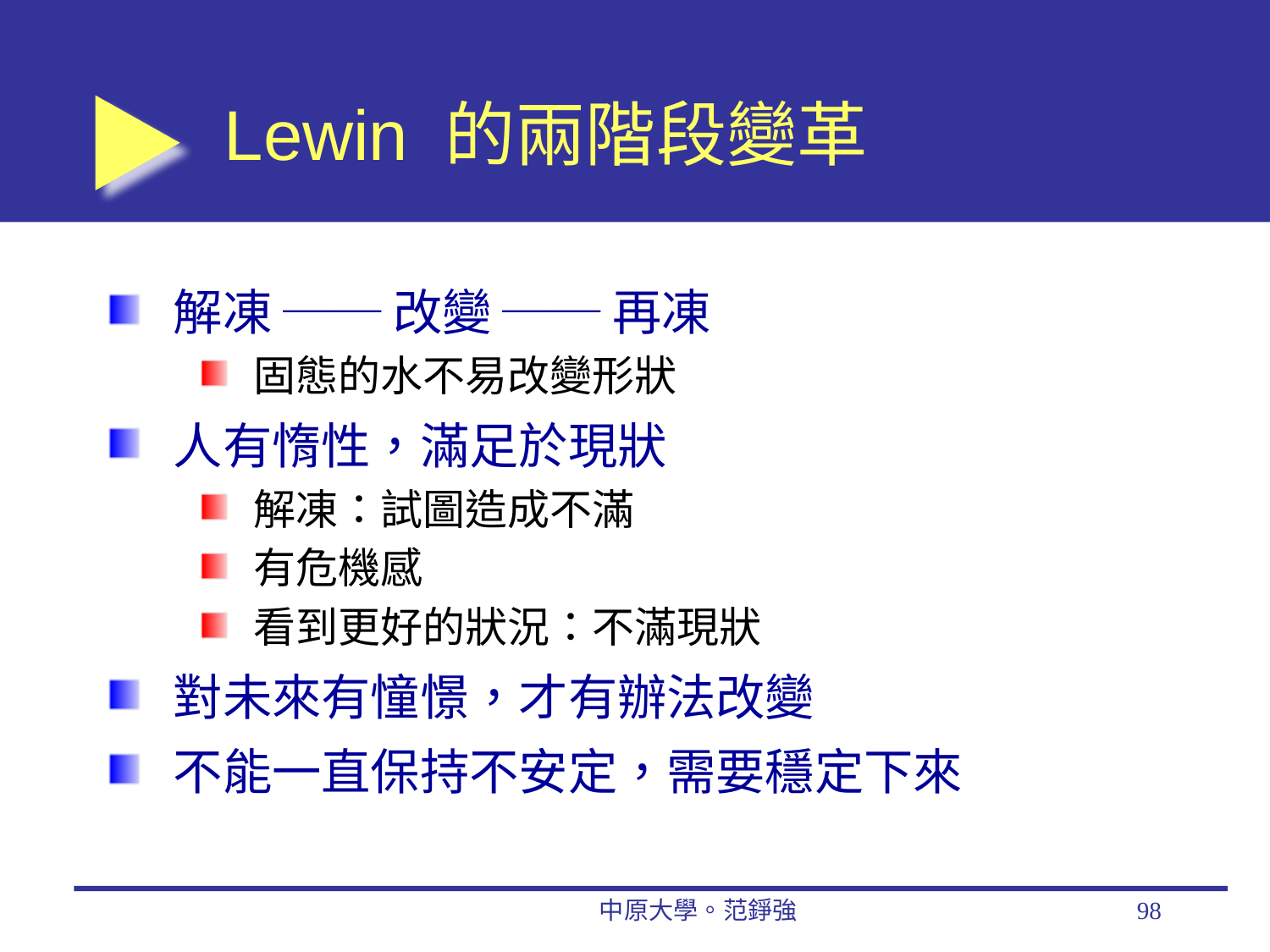

# Lewin 的兩階段變革
解凍 ── 改變 ── 再凍
固態的水不易改變形狀
人有惰性，滿足於現狀
解凍：試圖造成不滿
有危機感
看到更好的狀況：不滿現狀
對未來有憧憬，才有辦法改變
不能一直保持不安定，需要穩定下來
中原大學。范錚強
98